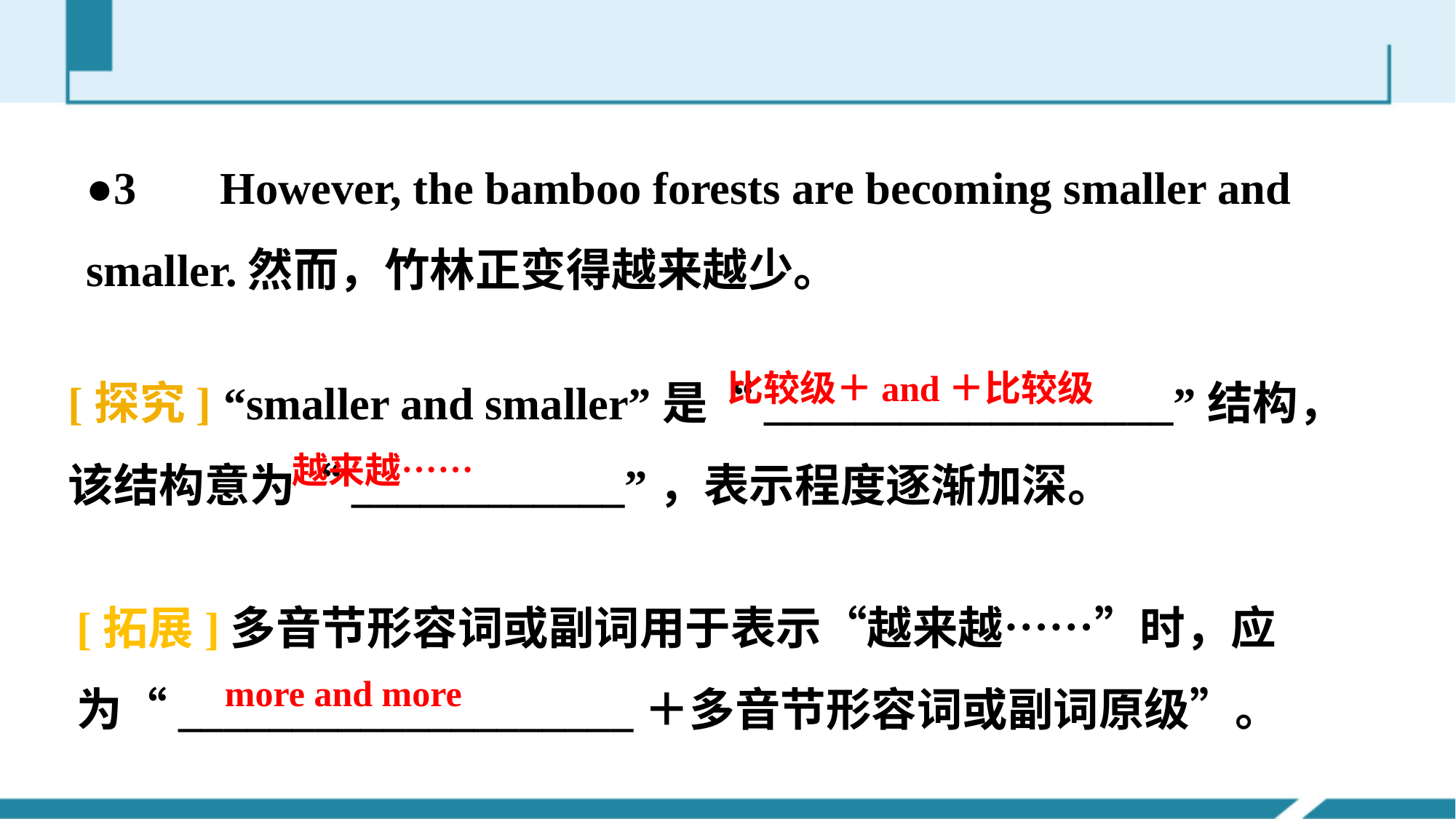

●3 　However, the bamboo forests are becoming smaller and smaller.然而，竹林正变得越来越少。
[探究] “smaller and smaller”是“__________________”结构，该结构意为“____________”，表示程度逐渐加深。
比较级＋and＋比较级
越来越……
[拓展]多音节形容词或副词用于表示“越来越……”时，应为“____________________＋多音节形容词或副词原级”。
more and more